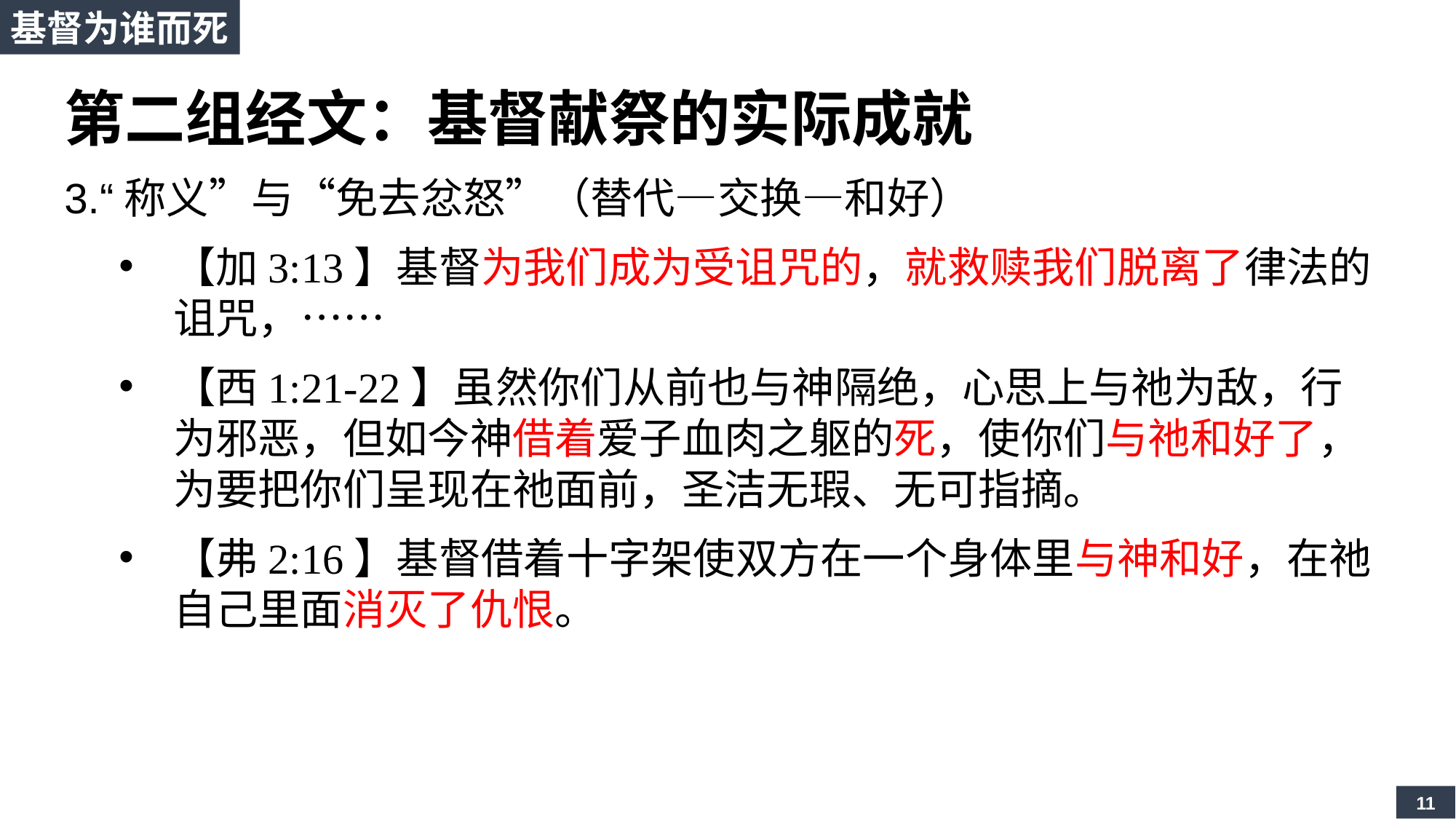

基督为谁而死
第二组经文：基督献祭的实际成就
3.“称义”与“免去忿怒”（替代—交换—和好）
【加3:13】基督为我们成为受诅咒的，就救赎我们脱离了律法的诅咒，……
【西1:21-22】虽然你们从前也与神隔绝，心思上与祂为敌，行为邪恶，但如今神借着爱子血肉之躯的死，使你们与祂和好了，为要把你们呈现在祂面前，圣洁无瑕、无可指摘。
【弗2:16】基督借着十字架使双方在一个身体里与神和好，在祂自己里面消灭了仇恨。
11